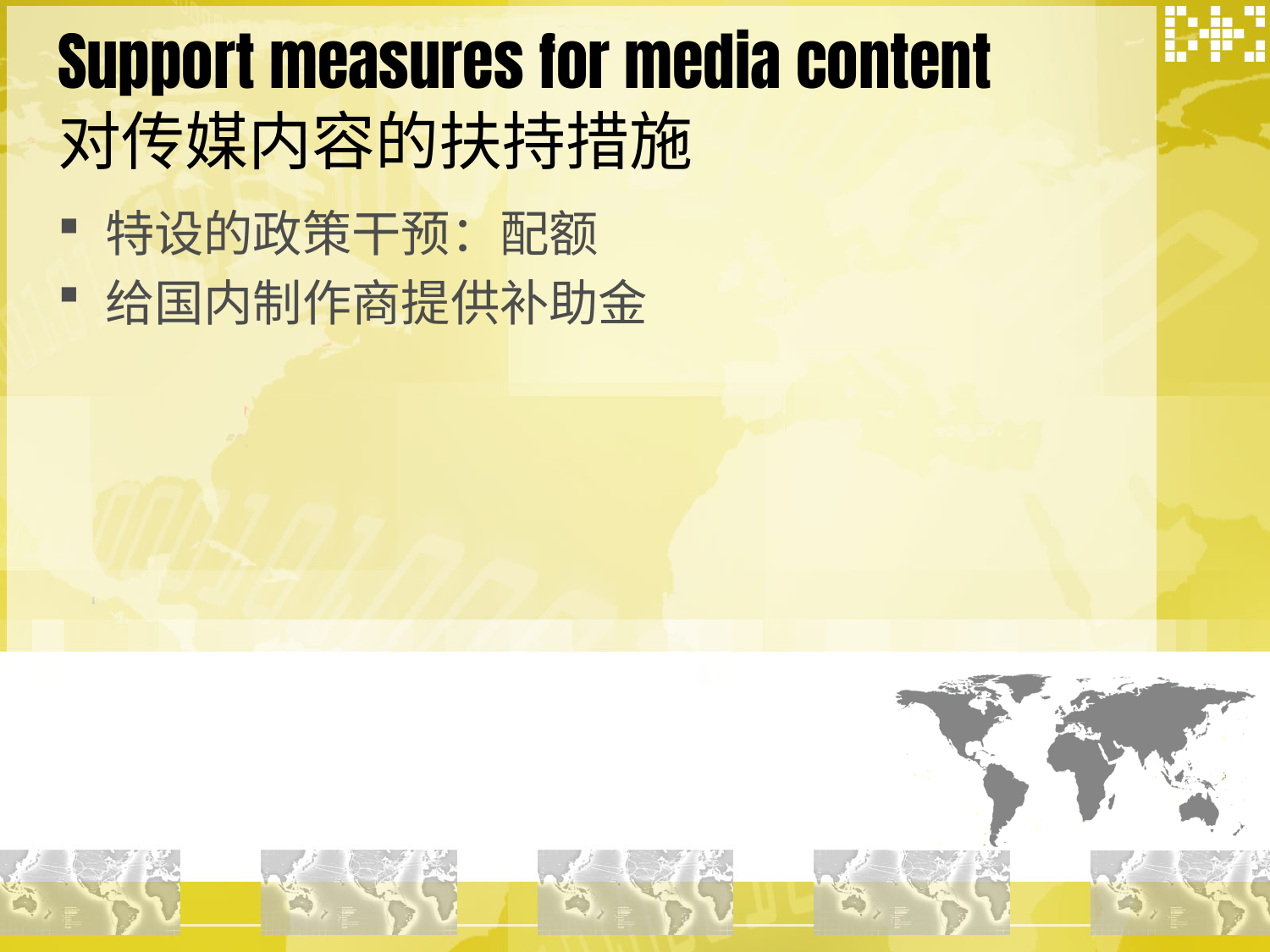

# Support measures for media content 对传媒内容的扶持措施
特设的政策干预：配额
给国内制作商提供补助金